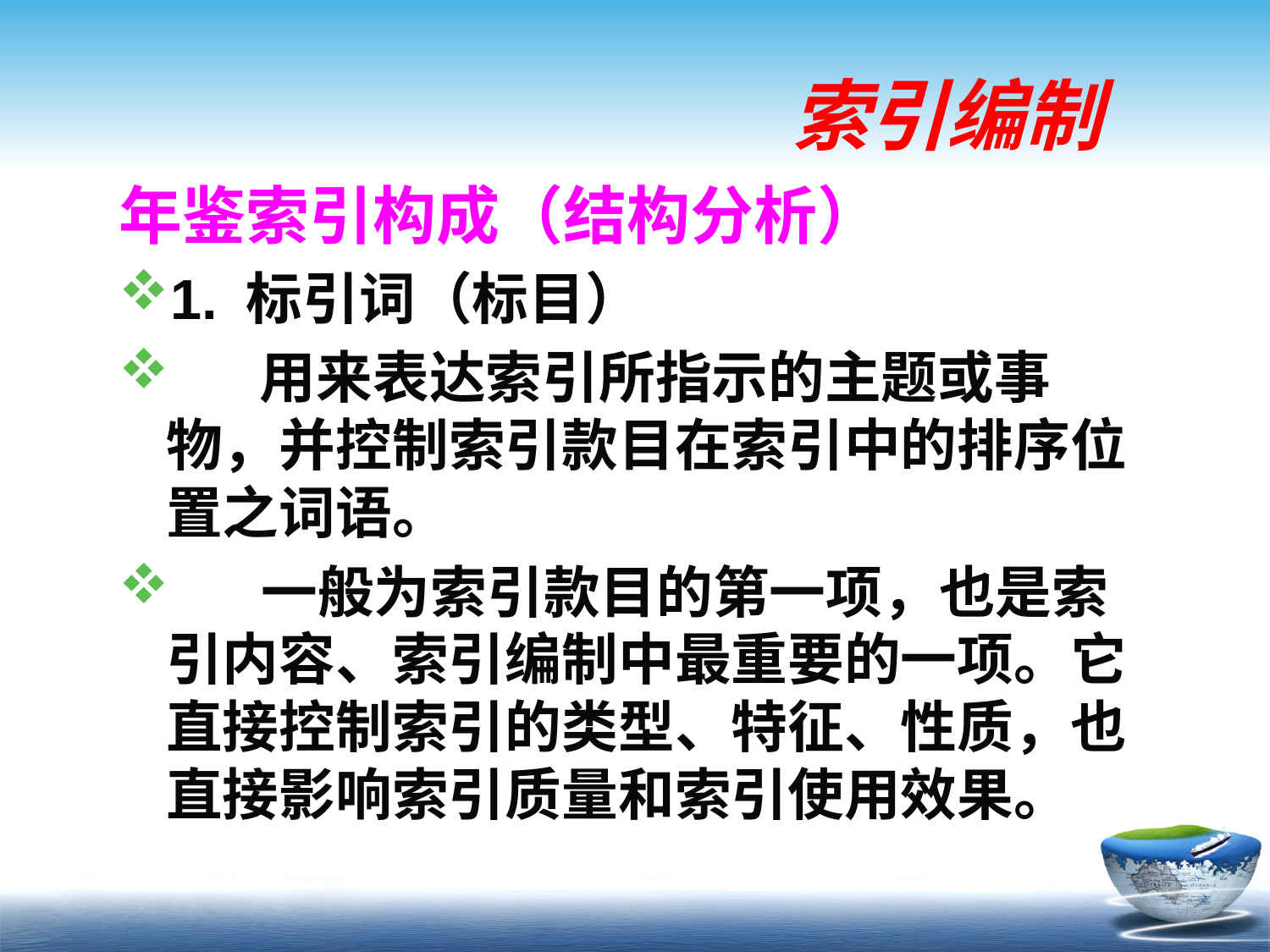

# 索引编制
年鉴索引构成（结构分析）
1. 标引词（标目）
      用来表达索引所指示的主题或事物，并控制索引款目在索引中的排序位置之词语。
      一般为索引款目的第一项，也是索引内容、索引编制中最重要的一项。它直接控制索引的类型、特征、性质，也直接影响索引质量和索引使用效果。